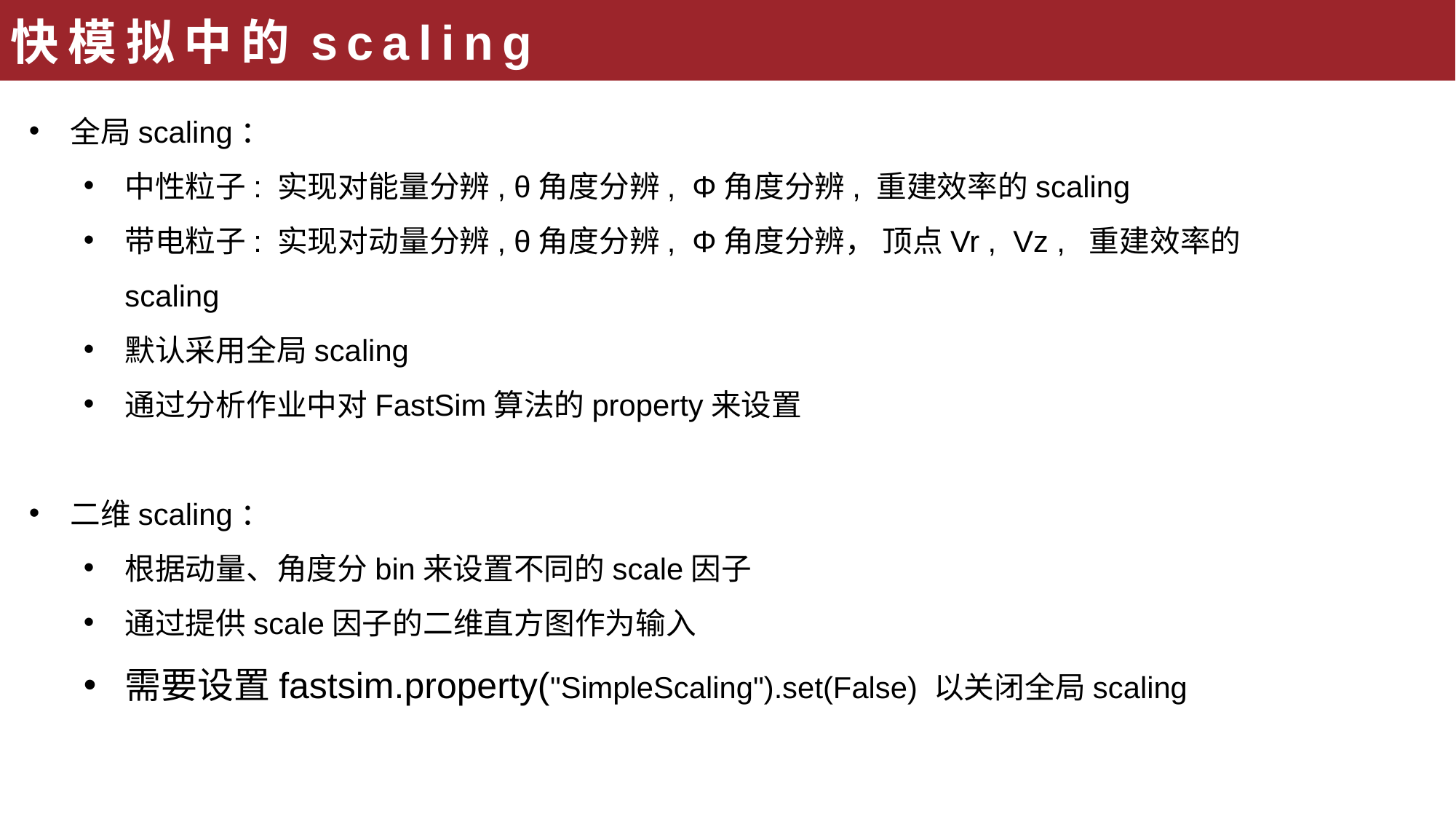

快模拟中的scaling
全局scaling：
中性粒子: 实现对能量分辨, θ角度分辨,  Φ角度分辨, 重建效率的scaling
带电粒子: 实现对动量分辨, θ角度分辨,  Φ角度分辨， 顶点Vr ,  Vz ,  重建效率的scaling
默认采用全局scaling
通过分析作业中对FastSim算法的property来设置

二维scaling：
根据动量、角度分bin来设置不同的scale因子
通过提供scale因子的二维直方图作为输入
需要设置fastsim.property("SimpleScaling").set(False) 以关闭全局scaling

12